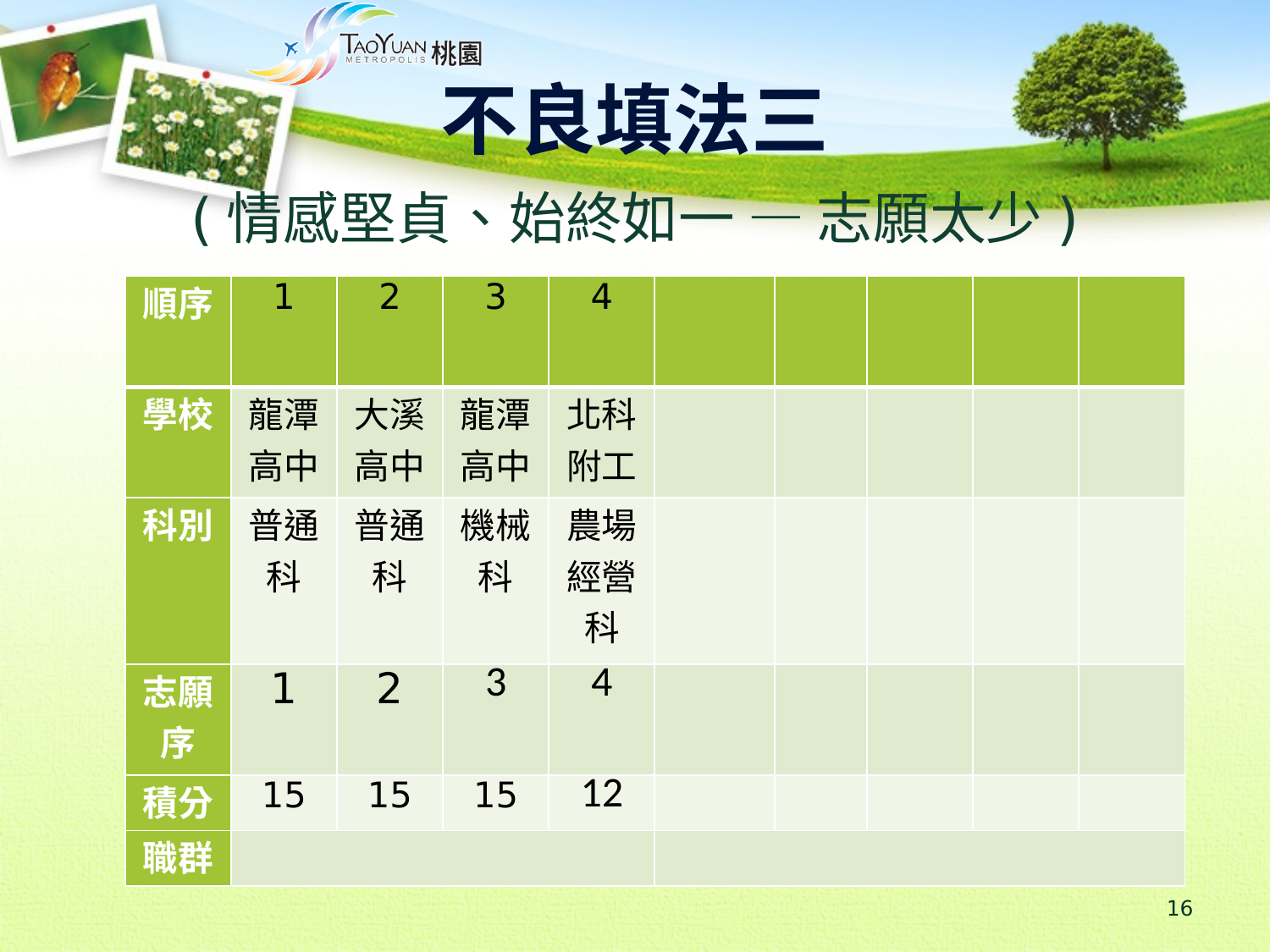

# 不良填法三
(情感堅貞、始終如一 — 志願太少)

| 順序 | 1 | 2 | 3 | 4 |  |  |  |  |  |
| --- | --- | --- | --- | --- | --- | --- | --- | --- | --- |
| 學校 | 龍潭高中 | 大溪高中 | 龍潭高中 | 北科附工 |  |  |  |  |  |
| 科別 | 普通科 | 普通科 | 機械科 | 農場經營科 |  |  |  |  |  |
| 志願序 | 1 | 2 | 3 | 4 |  |  |  |  |  |
| 積分 | 15 | 15 | 15 | 12 |  |  |  |  |  |
| 職群 |  |  |  |  |  |  |  |  |  |
16